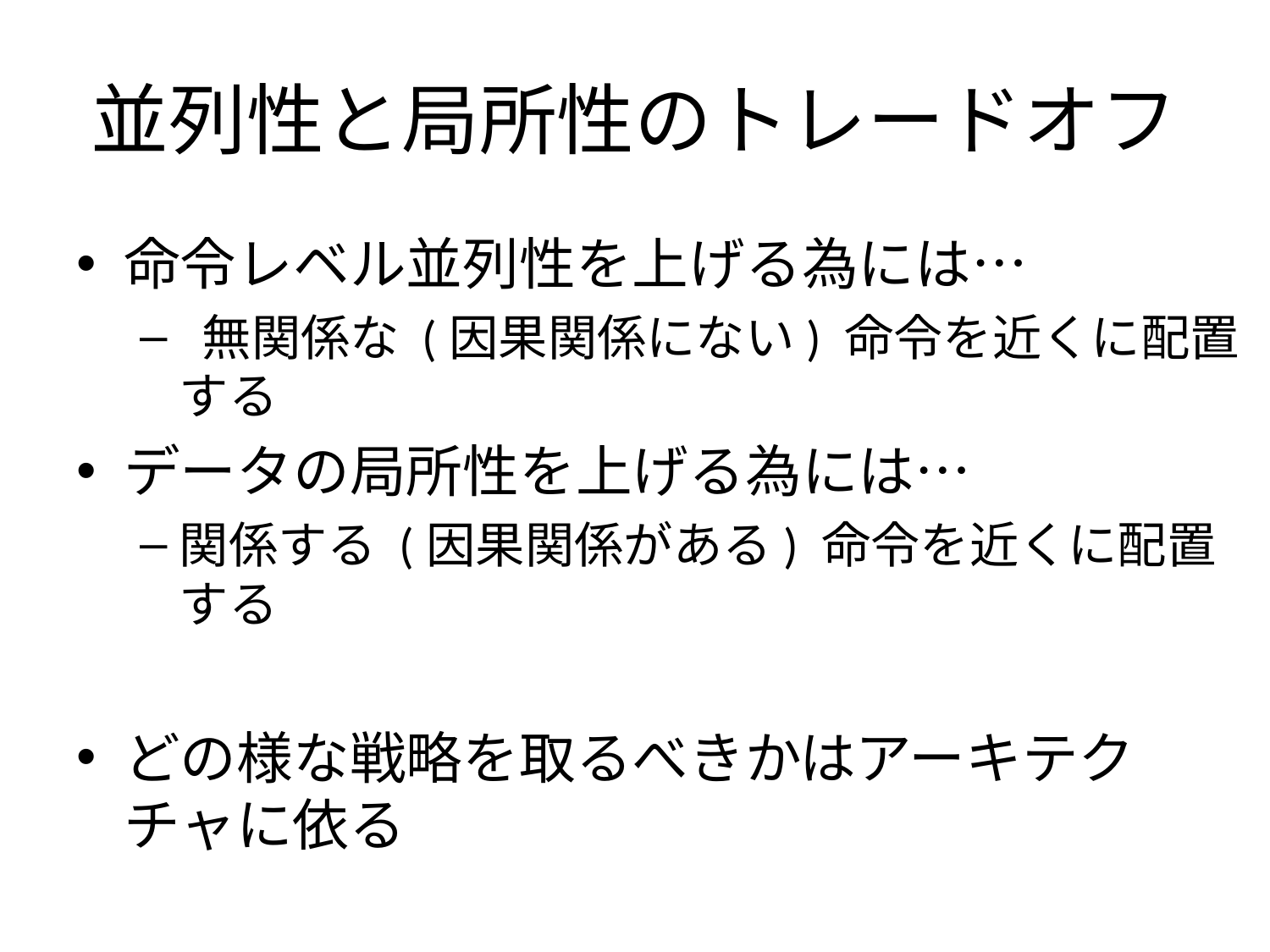

# 並列性と局所性のトレードオフ
命令レベル並列性を上げる為には…
 無関係な (因果関係にない) 命令を近くに配置する
データの局所性を上げる為には…
関係する (因果関係がある) 命令を近くに配置する

どの様な戦略を取るべきかはアーキテクチャに依る